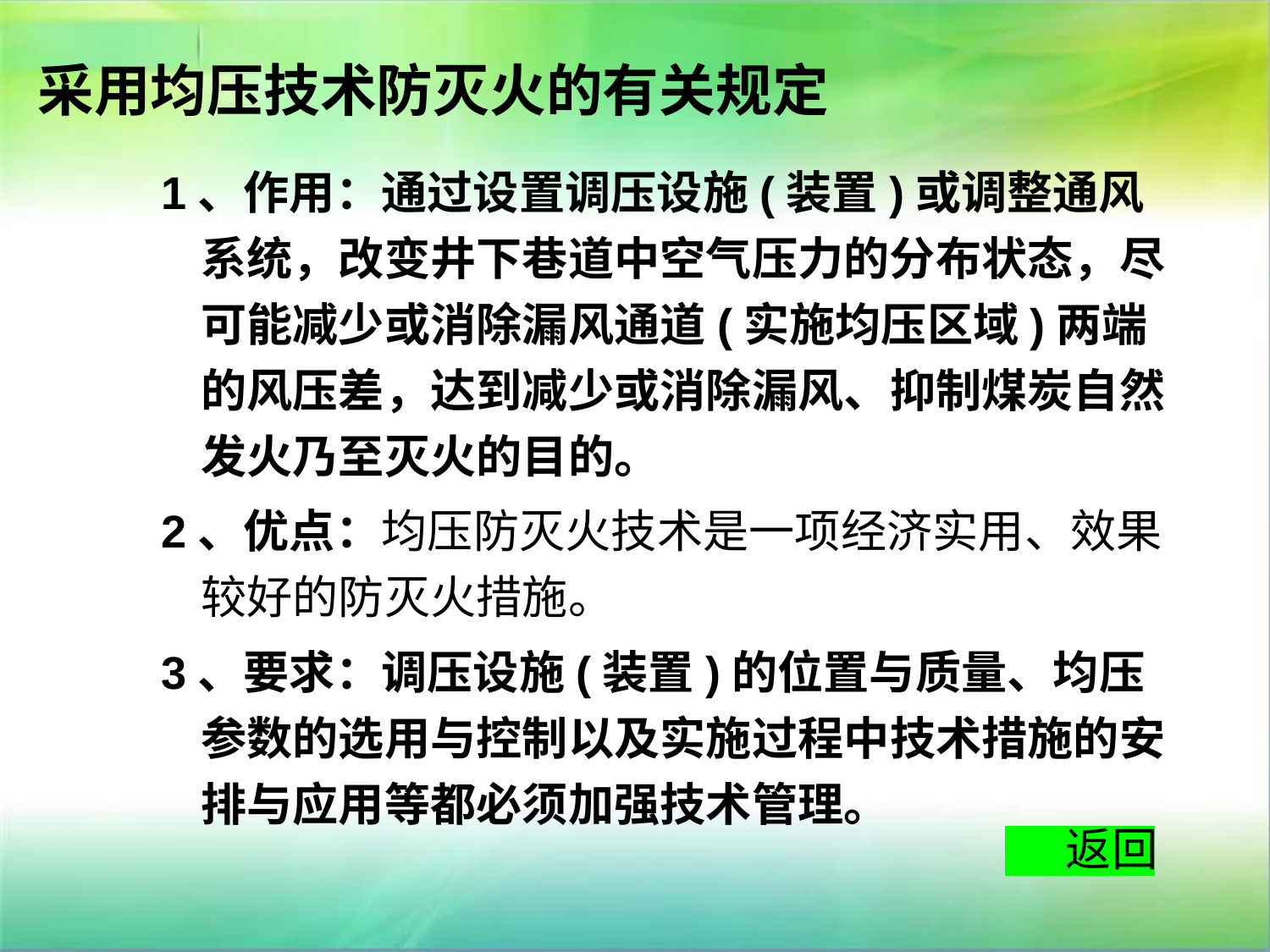

采用均压技术防灭火的有关规定
1、作用：通过设置调压设施(装置)或调整通风系统，改变井下巷道中空气压力的分布状态，尽可能减少或消除漏风通道(实施均压区域)两端的风压差，达到减少或消除漏风、抑制煤炭自然发火乃至灭火的目的。
2、优点：均压防灭火技术是一项经济实用、效果较好的防灭火措施。
3、要求：调压设施(装置)的位置与质量、均压参数的选用与控制以及实施过程中技术措施的安排与应用等都必须加强技术管理。
返回